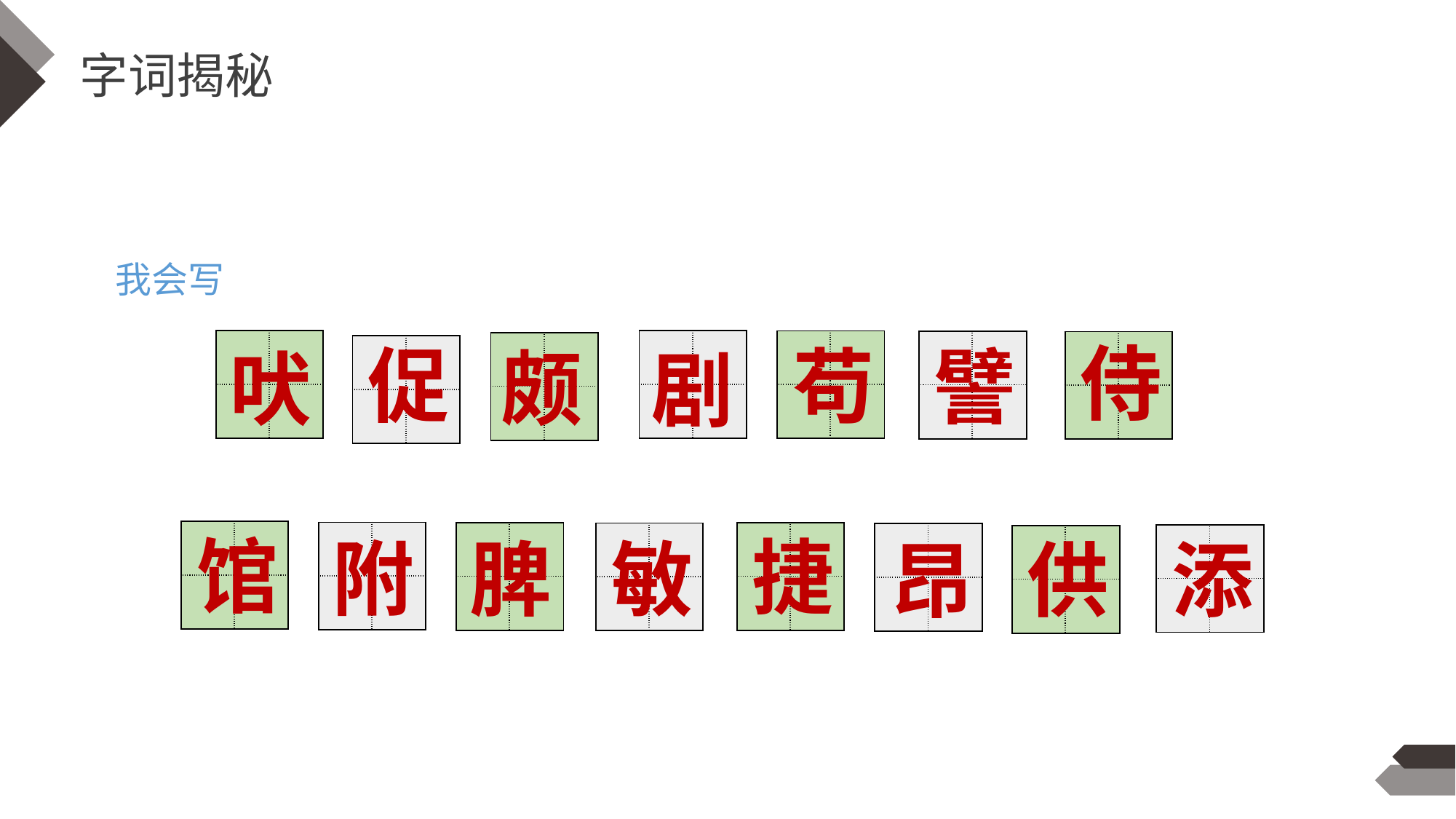

字词揭秘
我会写
侍
促
苟
譬
|  |  |
| --- | --- |
|  |  |
|  |  |
| --- | --- |
|  |  |
|  |  |
| --- | --- |
|  |  |
|  |  |
| --- | --- |
|  |  |
吠
|  |  |
| --- | --- |
|  |  |
颇
|  |  |
| --- | --- |
|  |  |
剧
|  |  |
| --- | --- |
|  |  |
馆
捷
附
|  |  |
| --- | --- |
|  |  |
脾
敏
|  |  |
| --- | --- |
|  |  |
|  |  |
| --- | --- |
|  |  |
|  |  |
| --- | --- |
|  |  |
|  |  |
| --- | --- |
|  |  |
添
供
|  |  |
| --- | --- |
|  |  |
昂
|  |  |
| --- | --- |
|  |  |
|  |  |
| --- | --- |
|  |  |